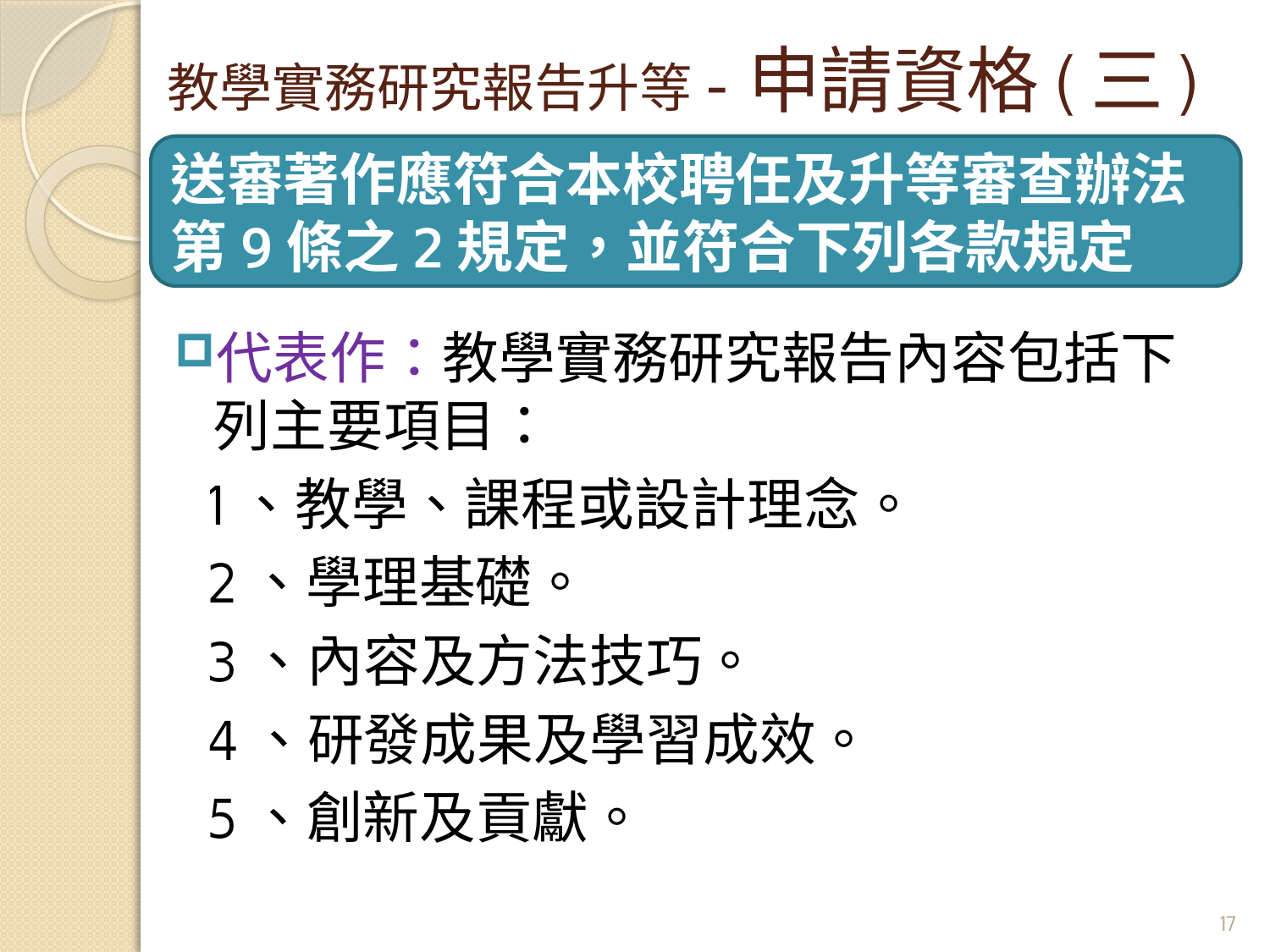

# 教學實務研究報告升等-申請資格(三)
送審著作應符合本校聘任及升等審查辦法第9條之2規定，並符合下列各款規定
代表作：教學實務研究報告內容包括下列主要項目：
  1、教學、課程或設計理念。
  2、學理基礎。
  3、內容及方法技巧。
  4、研發成果及學習成效。
  5、創新及貢獻。

17